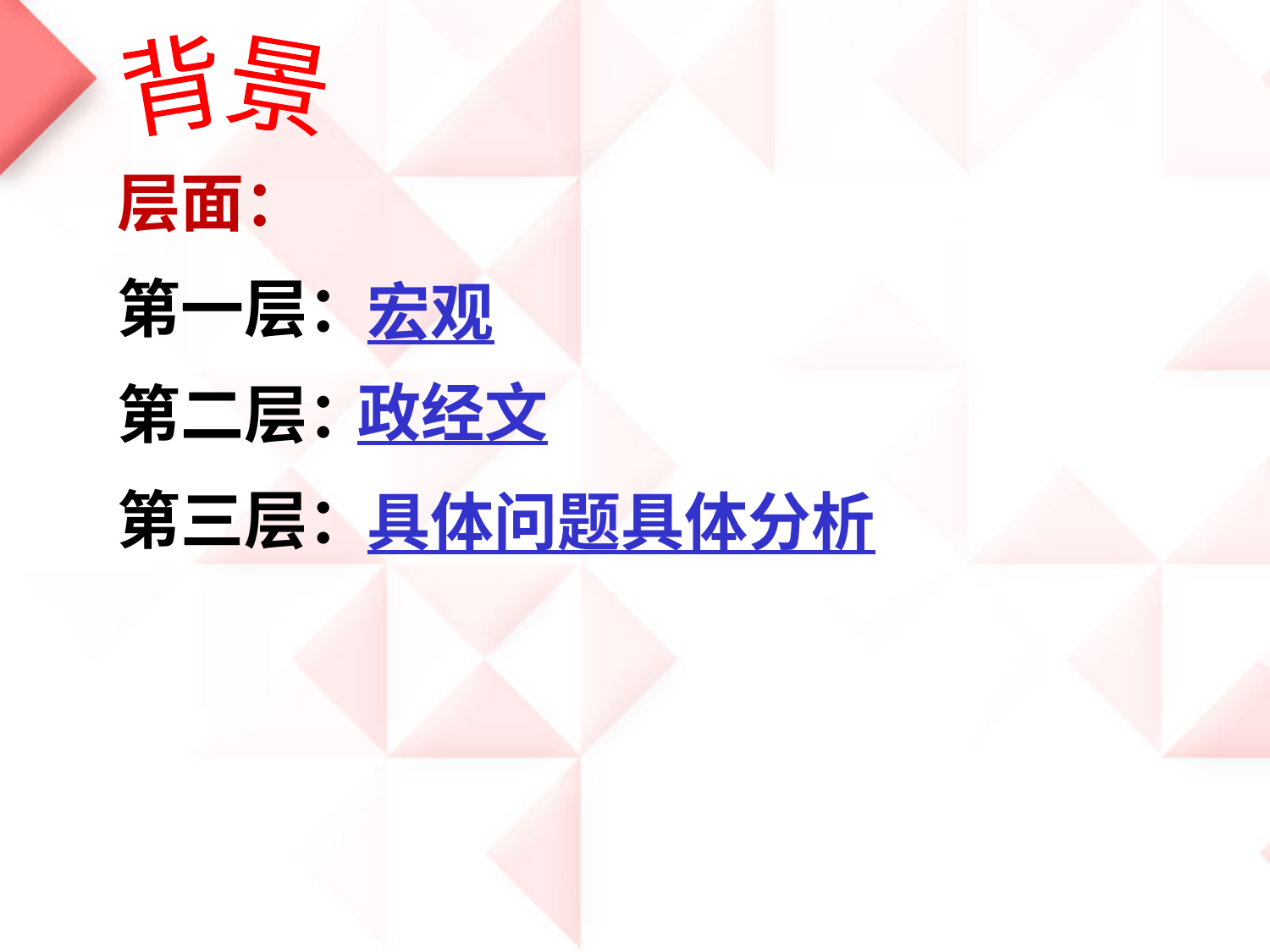

背景
层面：
第一层：
第二层：
第三层：
宏观

政经文
具体问题具体分析